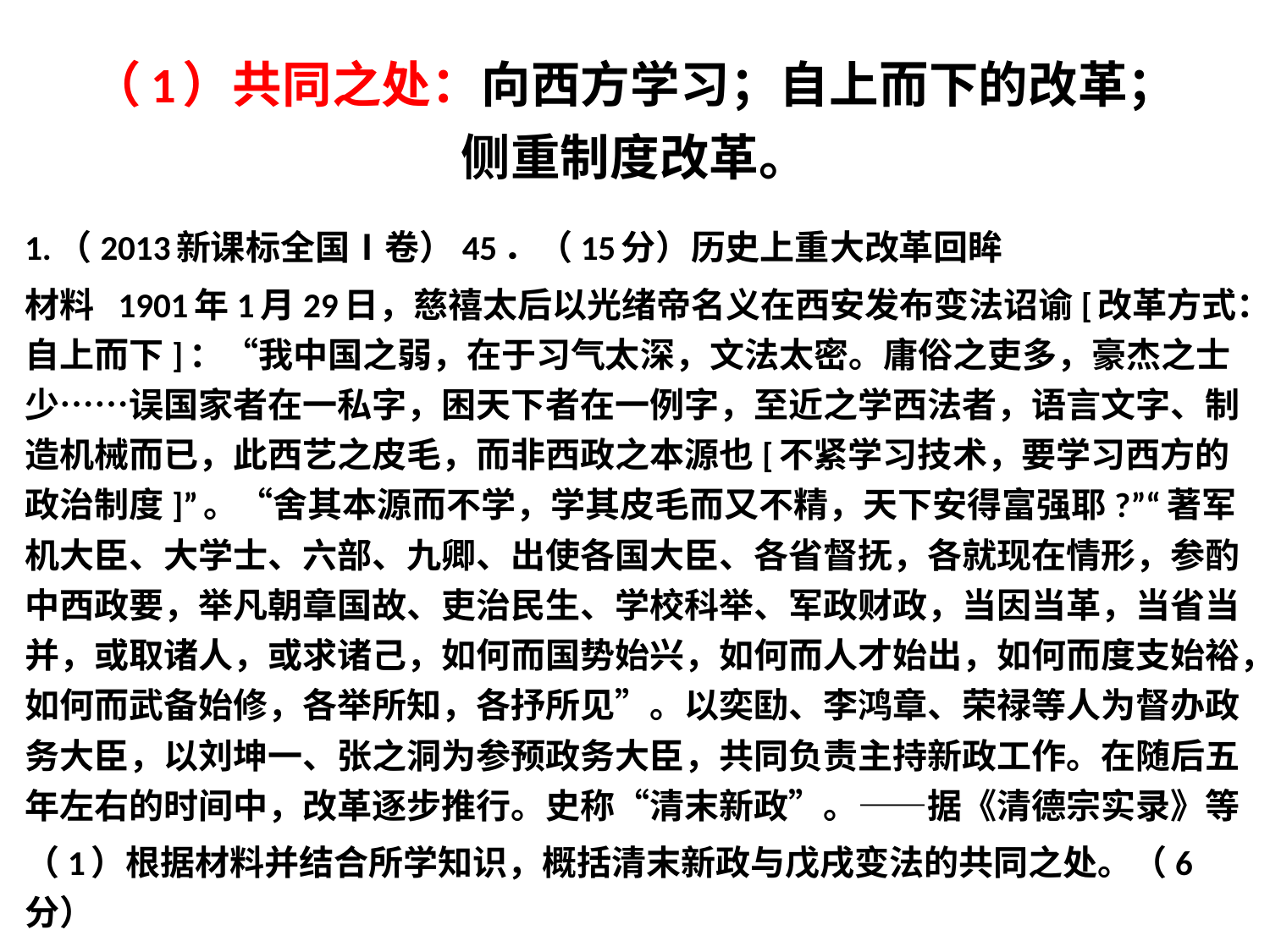

# （1）共同之处：向西方学习；自上而下的改革；侧重制度改革。
1.（2013新课标全国Ⅰ卷）45．（15分）历史上重大改革回眸
材料  1901年1月29日，慈禧太后以光绪帝名义在西安发布变法诏谕[改革方式：自上而下]：“我中国之弱，在于习气太深，文法太密。庸俗之吏多，豪杰之士少……误国家者在一私字，困天下者在一例字，至近之学西法者，语言文字、制造机械而已，此西艺之皮毛，而非西政之本源也[不紧学习技术，要学习西方的政治制度]”。“舍其本源而不学，学其皮毛而又不精，天下安得富强耶?”“著军机大臣、大学士、六部、九卿、出使各国大臣、各省督抚，各就现在情形，参酌中西政要，举凡朝章国故、吏治民生、学校科举、军政财政，当因当革，当省当并，或取诸人，或求诸己，如何而国势始兴，如何而人才始出，如何而度支始裕，如何而武备始修，各举所知，各抒所见”。以奕劻、李鸿章、荣禄等人为督办政务大臣，以刘坤一、张之洞为参预政务大臣，共同负责主持新政工作。在随后五年左右的时间中，改革逐步推行。史称“清末新政”。——据《清德宗实录》等
（1）根据材料并结合所学知识，概括清末新政与戊戌变法的共同之处。（6分）